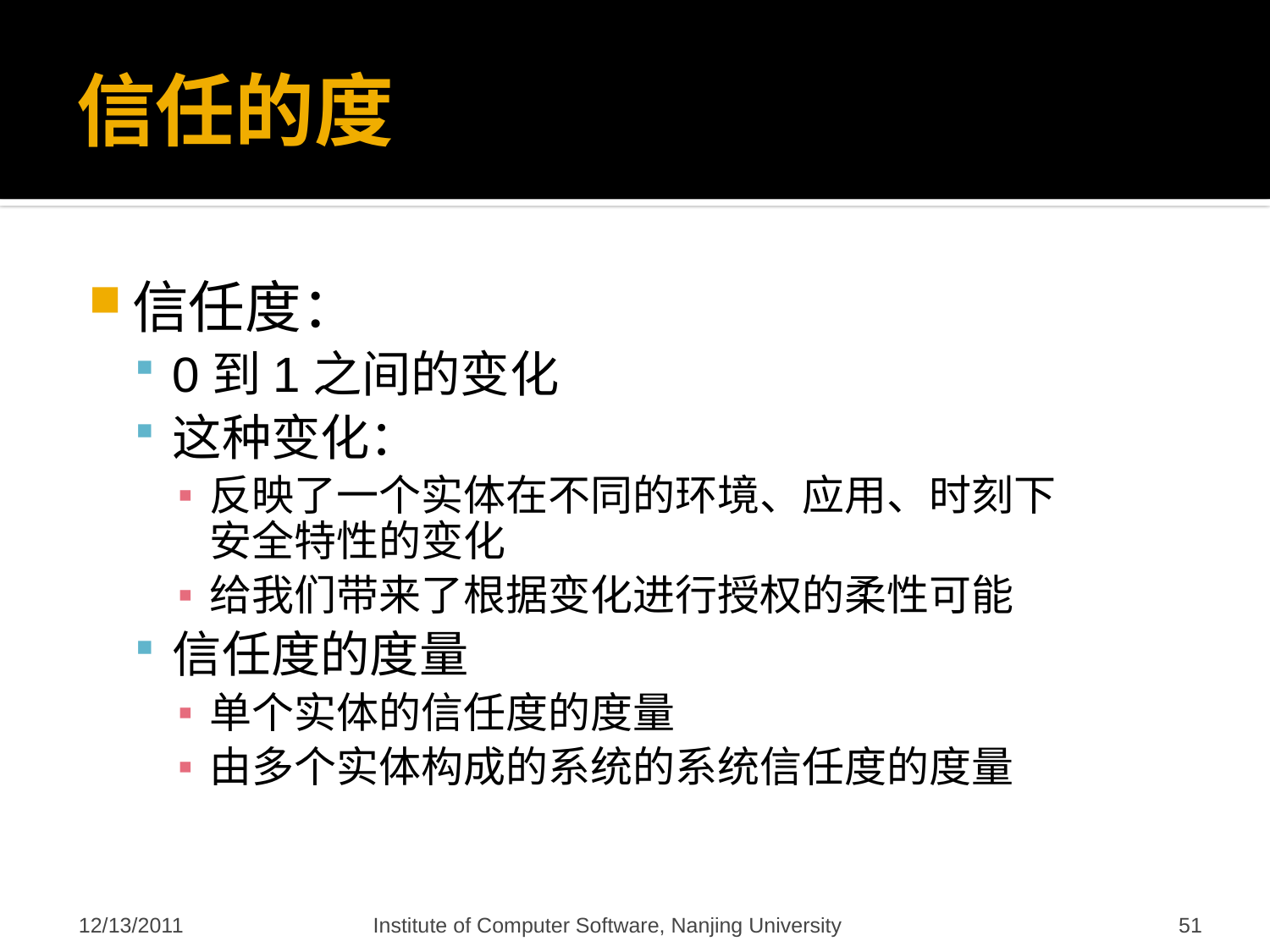

# 信任的度
信任度：
0到1之间的变化
这种变化：
反映了一个实体在不同的环境、应用、时刻下安全特性的变化
给我们带来了根据变化进行授权的柔性可能
信任度的度量
单个实体的信任度的度量
由多个实体构成的系统的系统信任度的度量
51
12/13/2011
Institute of Computer Software, Nanjing University
51